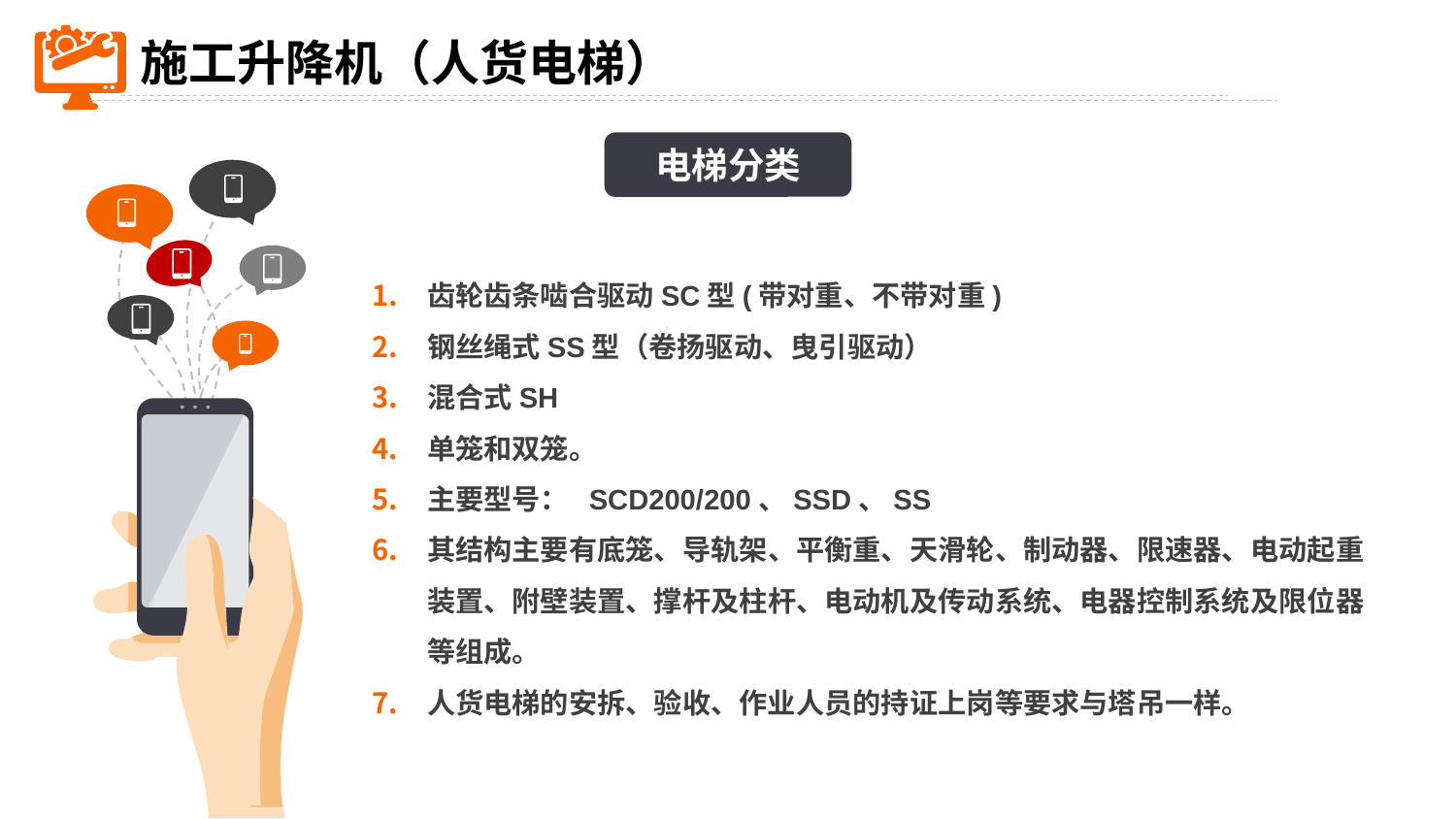

施工升降机（人货电梯）
电梯分类

齿轮齿条啮合驱动SC型(带对重、不带对重)
钢丝绳式SS型（卷扬驱动、曳引驱动）
混合式SH
单笼和双笼。
主要型号：  SCD200/200、SSD、SS
其结构主要有底笼、导轨架、平衡重、天滑轮、制动器、限速器、电动起重装置、附壁装置、撑杆及柱杆、电动机及传动系统、电器控制系统及限位器等组成。
人货电梯的安拆、验收、作业人员的持证上岗等要求与塔吊一样。